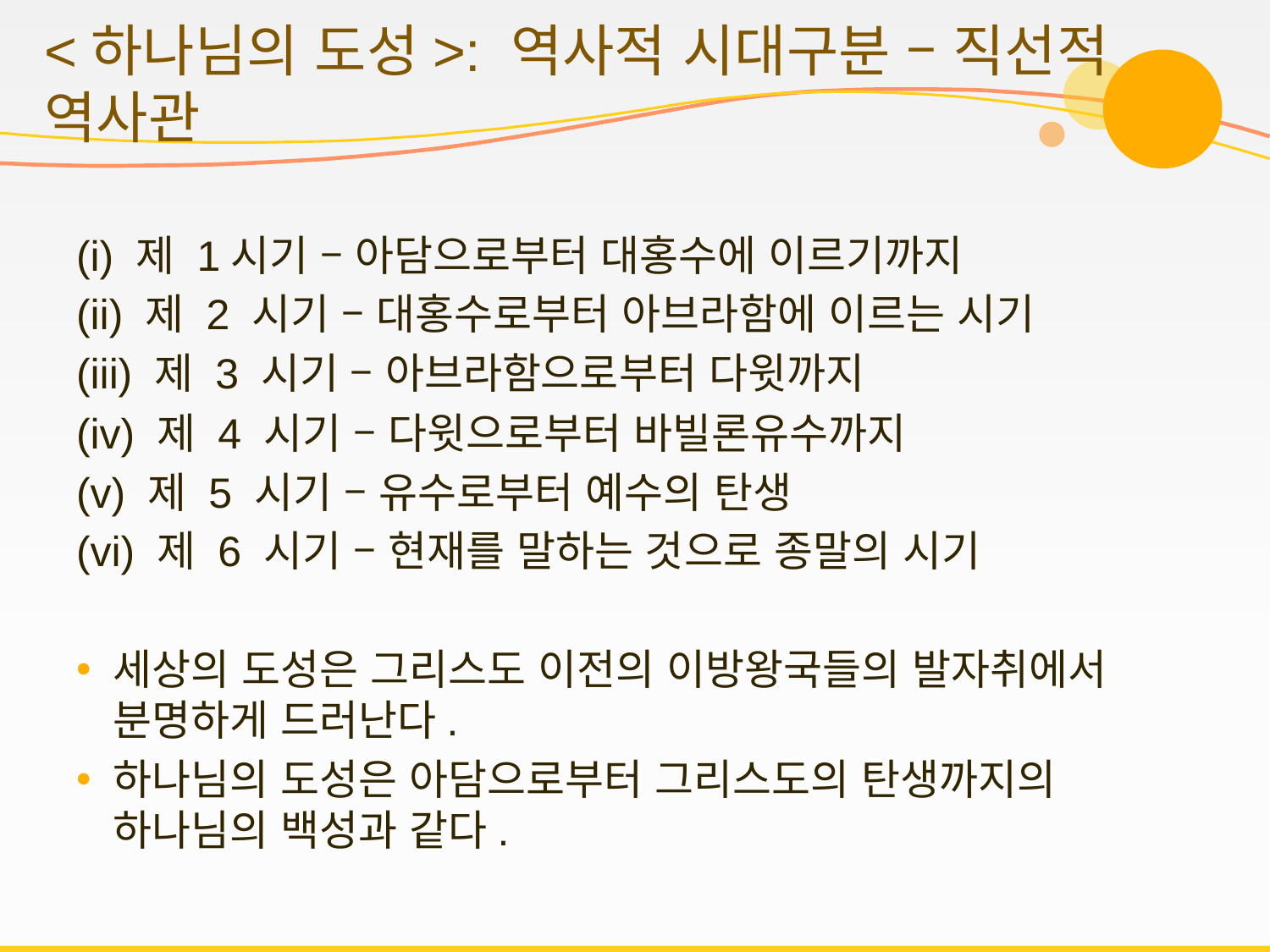

# <하나님의 도성>: 역사적 시대구분 – 직선적 역사관
(i) 제 1시기 – 아담으로부터 대홍수에 이르기까지
(ii) 제 2 시기 – 대홍수로부터 아브라함에 이르는 시기
(iii) 제 3 시기 – 아브라함으로부터 다윗까지
(iv) 제 4 시기 – 다윗으로부터 바빌론유수까지
(v) 제 5 시기 – 유수로부터 예수의 탄생
(vi) 제 6 시기 – 현재를 말하는 것으로 종말의 시기

세상의 도성은 그리스도 이전의 이방왕국들의 발자취에서 분명하게 드러난다.
하나님의 도성은 아담으로부터 그리스도의 탄생까지의 하나님의 백성과 같다.